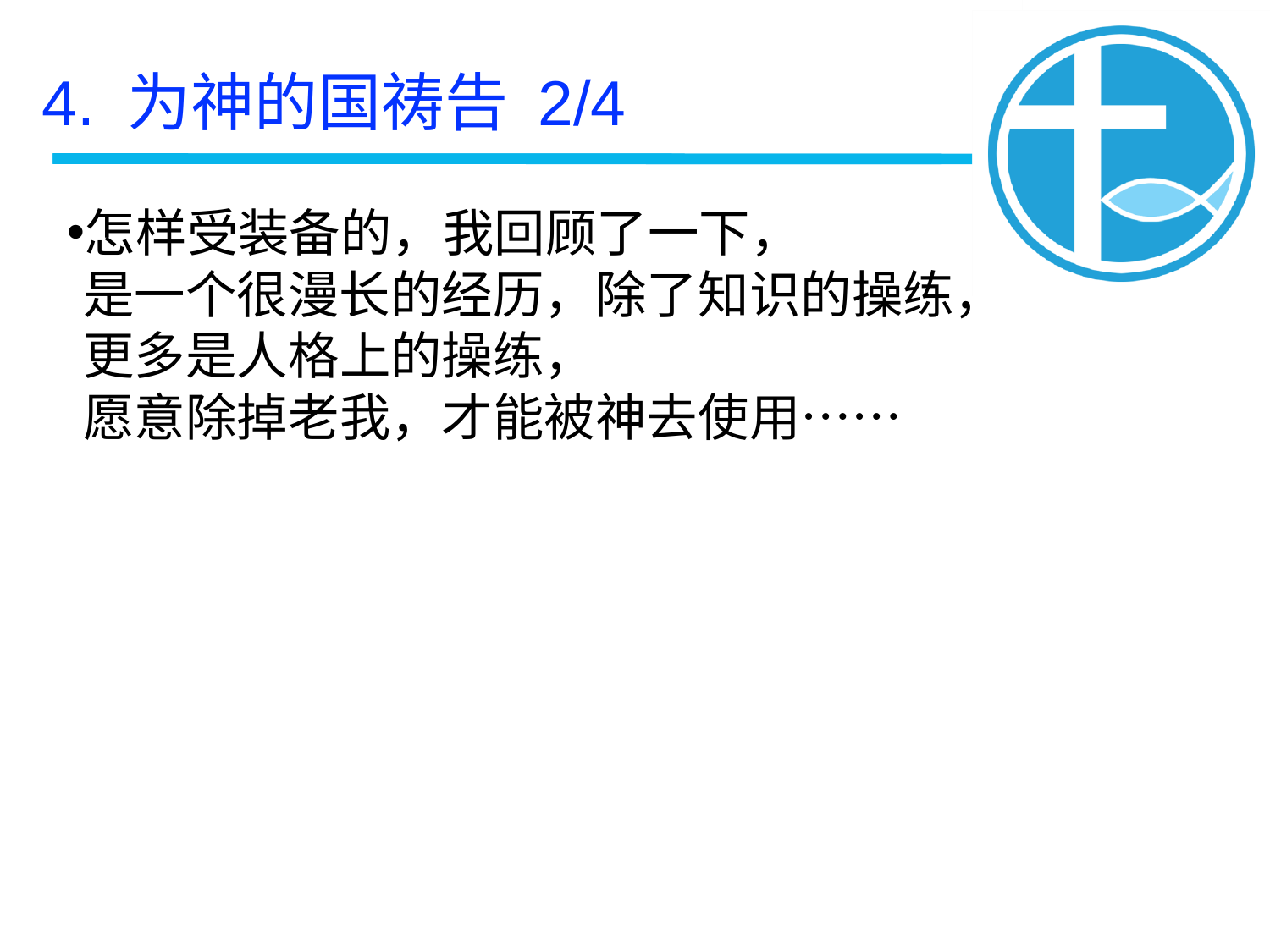

4. 为神的国祷告 2/4
怎样受装备的，我回顾了一下，
是一个很漫长的经历，除了知识的操练，
更多是人格上的操练，
愿意除掉老我，才能被神去使用⋯⋯